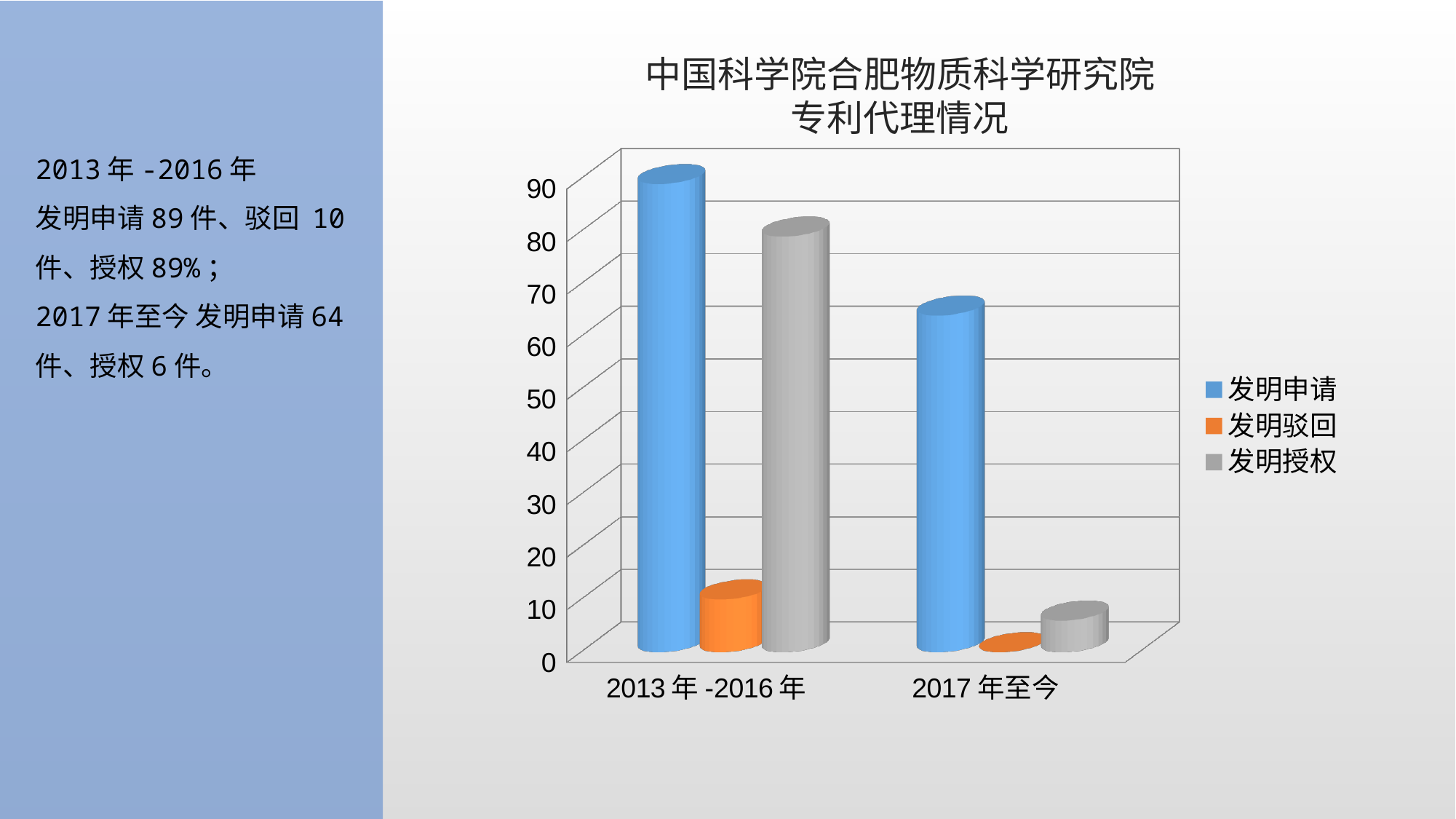

中国科学院合肥物质科学研究院
专利代理情况
2013年-2016年
发明申请89件、驳回 10 件、授权89%；
2017年至今 发明申请64件、授权6件。

[unsupported chart]